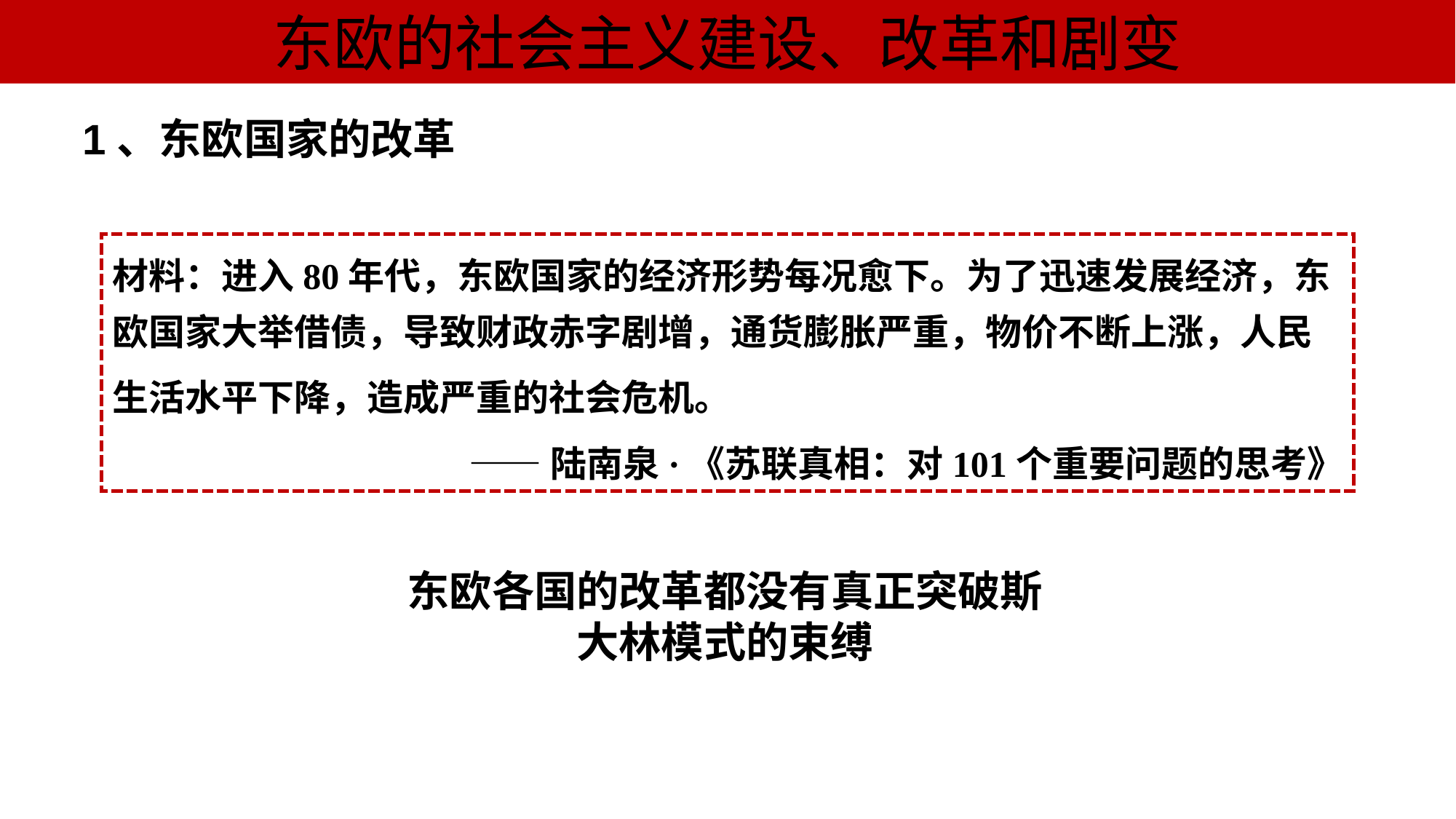

东欧的社会主义建设、改革和剧变
1、东欧国家的改革
材料：进入80年代，东欧国家的经济形势每况愈下。为了迅速发展经济，东欧国家大举借债，导致财政赤字剧增，通货膨胀严重，物价不断上涨，人民生活水平下降，造成严重的社会危机。
   ——陆南泉·《苏联真相：对101个重要问题的思考》
东欧各国的改革都没有真正突破斯大林模式的束缚